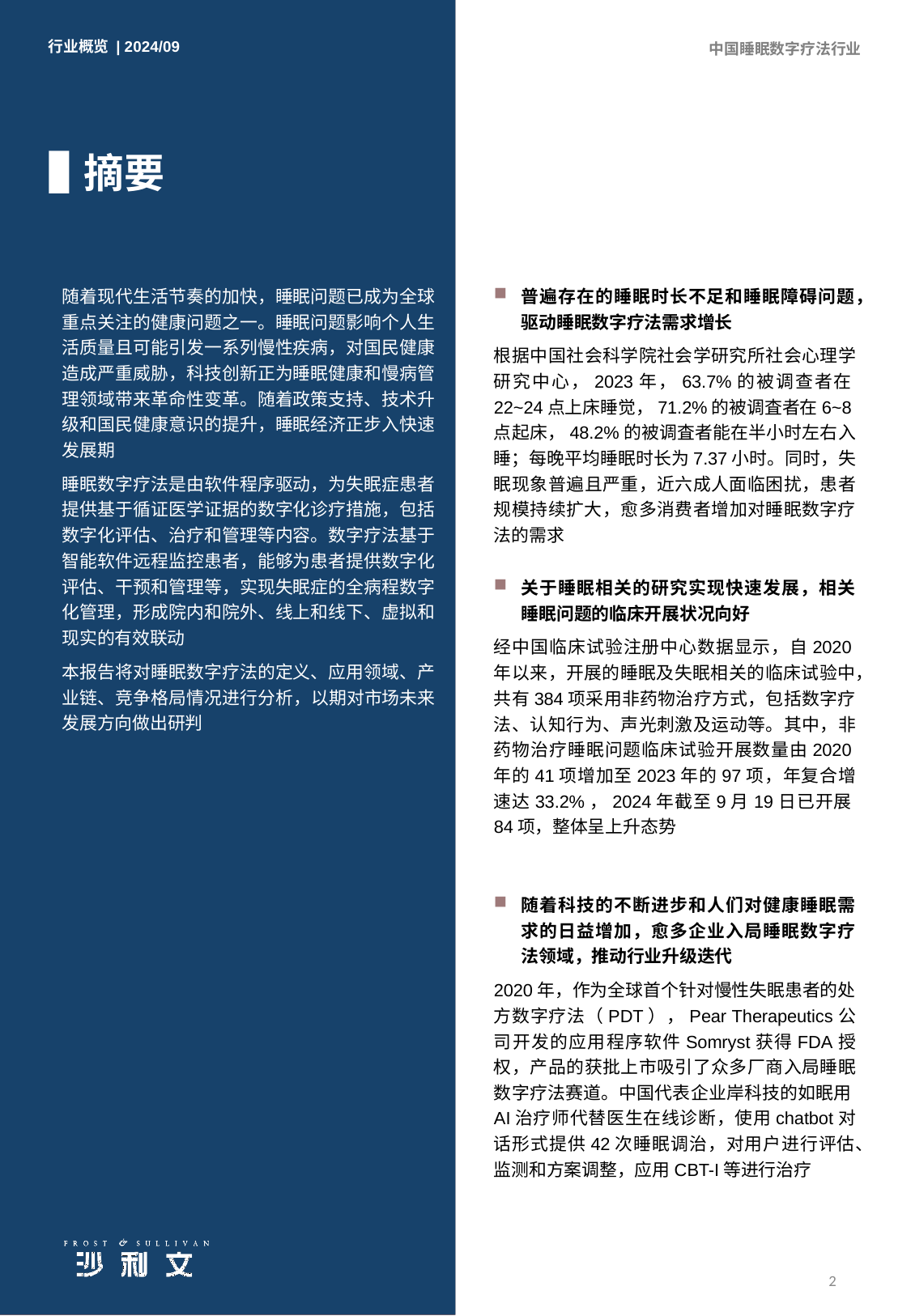

摘要

随着现代生活节奏的加快，睡眠问题已成为全球重点关注的健康问题之一。睡眠问题影响个人生活质量且可能引发一系列慢性疾病，对国民健康造成严重威胁，科技创新正为睡眠健康和慢病管理领域带来革命性变革。随着政策支持、技术升级和国民健康意识的提升，睡眠经济正步入快速发展期
睡眠数字疗法是由软件程序驱动，为失眠症患者提供基于循证医学证据的数字化诊疗措施，包括数字化评估、治疗和管理等内容。数字疗法基于智能软件远程监控患者，能够为患者提供数字化评估、干预和管理等，实现失眠症的全病程数字化管理，形成院内和院外、线上和线下、虚拟和现实的有效联动
本报告将对睡眠数字疗法的定义、应用领域、产业链、竞争格局情况进行分析，以期对市场未来发展方向做出研判
普遍存在的睡眠时长不足和睡眠障碍问题，驱动睡眠数字疗法需求增长
根据中国社会科学院社会学研究所社会心理学研究中心，2023年，63.7%的被调查者在22~24点上床睡觉，71.2%的被调査者在6~8点起床，48.2%的被调査者能在半小时左右入睡；每晚平均睡眠时长为7.37小时。同时，失眠现象普遍且严重，近六成人面临困扰，患者规模持续扩大，愈多消费者增加对睡眠数字疗法的需求
关于睡眠相关的研究实现快速发展，相关睡眠问题的临床开展状况向好
经中国临床试验注册中心数据显示，自2020年以来，开展的睡眠及失眠相关的临床试验中，共有384项采用非药物治疗方式，包括数字疗法、认知行为、声光刺激及运动等。其中，非药物治疗睡眠问题临床试验开展数量由2020年的41项增加至2023年的97项，年复合增速达33.2%，2024年截至9月19日已开展84项，整体呈上升态势
随着科技的不断进步和人们对健康睡眠需求的日益增加，愈多企业入局睡眠数字疗法领域，推动行业升级迭代
2020年，作为全球首个针对慢性失眠患者的处方数字疗法（PDT），Pear Therapeutics公司开发的应用程序软件Somryst获得FDA授权，产品的获批上市吸引了众多厂商入局睡眠数字疗法赛道。中国代表企业岸科技的如眠用AI治疗师代替医生在线诊断，使用chatbot对话形式提供42次睡眠调治，对用户进行评估、监测和方案调整，应用CBT-I等进行治疗